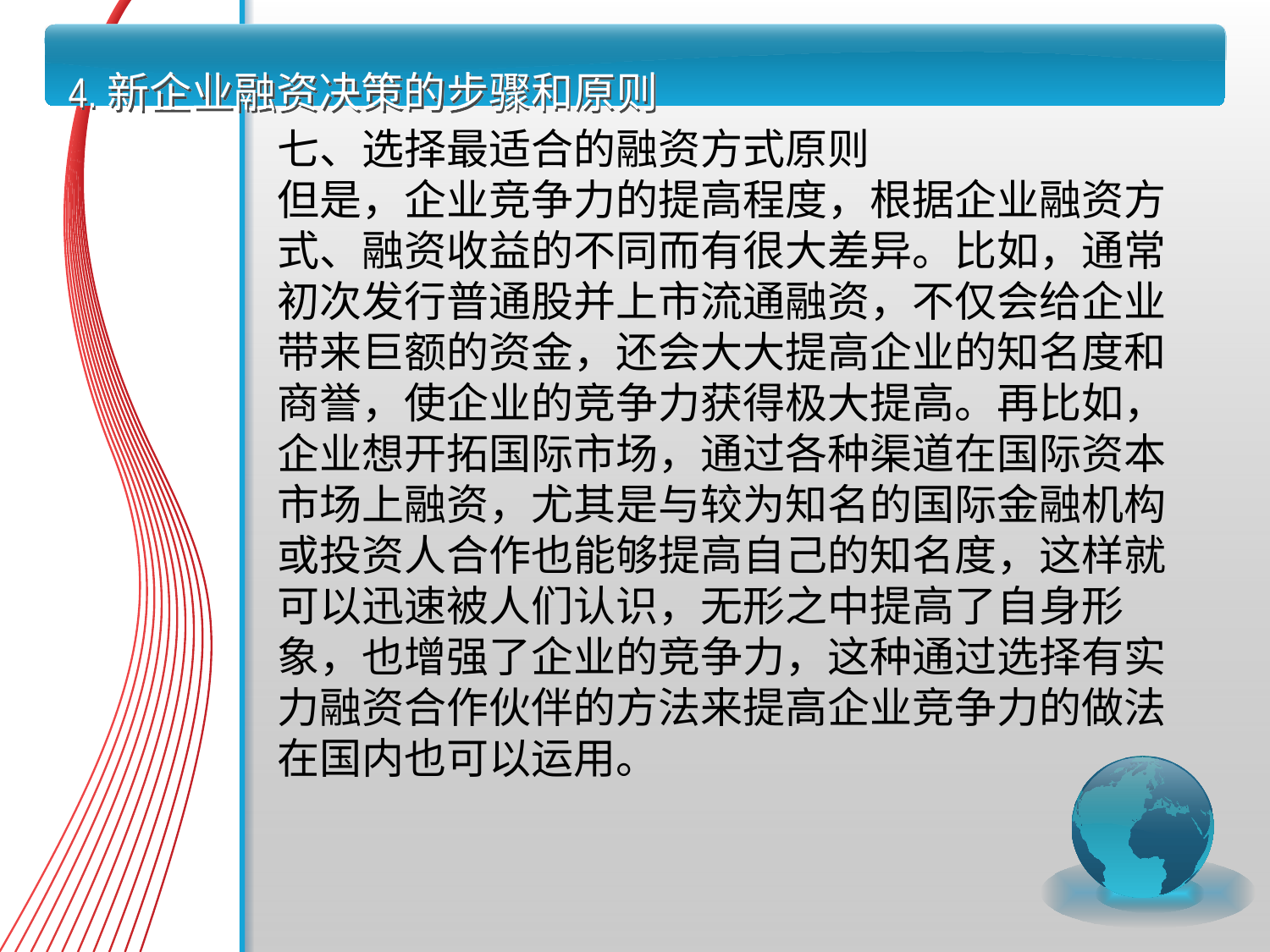

# 4.新企业融资决策的步骤和原则
七、选择最适合的融资方式原则
但是，企业竞争力的提高程度，根据企业融资方式、融资收益的不同而有很大差异。比如，通常初次发行普通股并上市流通融资，不仅会给企业带来巨额的资金，还会大大提高企业的知名度和商誉，使企业的竞争力获得极大提高。再比如，企业想开拓国际市场，通过各种渠道在国际资本市场上融资，尤其是与较为知名的国际金融机构或投资人合作也能够提高自己的知名度，这样就可以迅速被人们认识，无形之中提高了自身形象，也增强了企业的竞争力，这种通过选择有实力融资合作伙伴的方法来提高企业竞争力的做法在国内也可以运用。